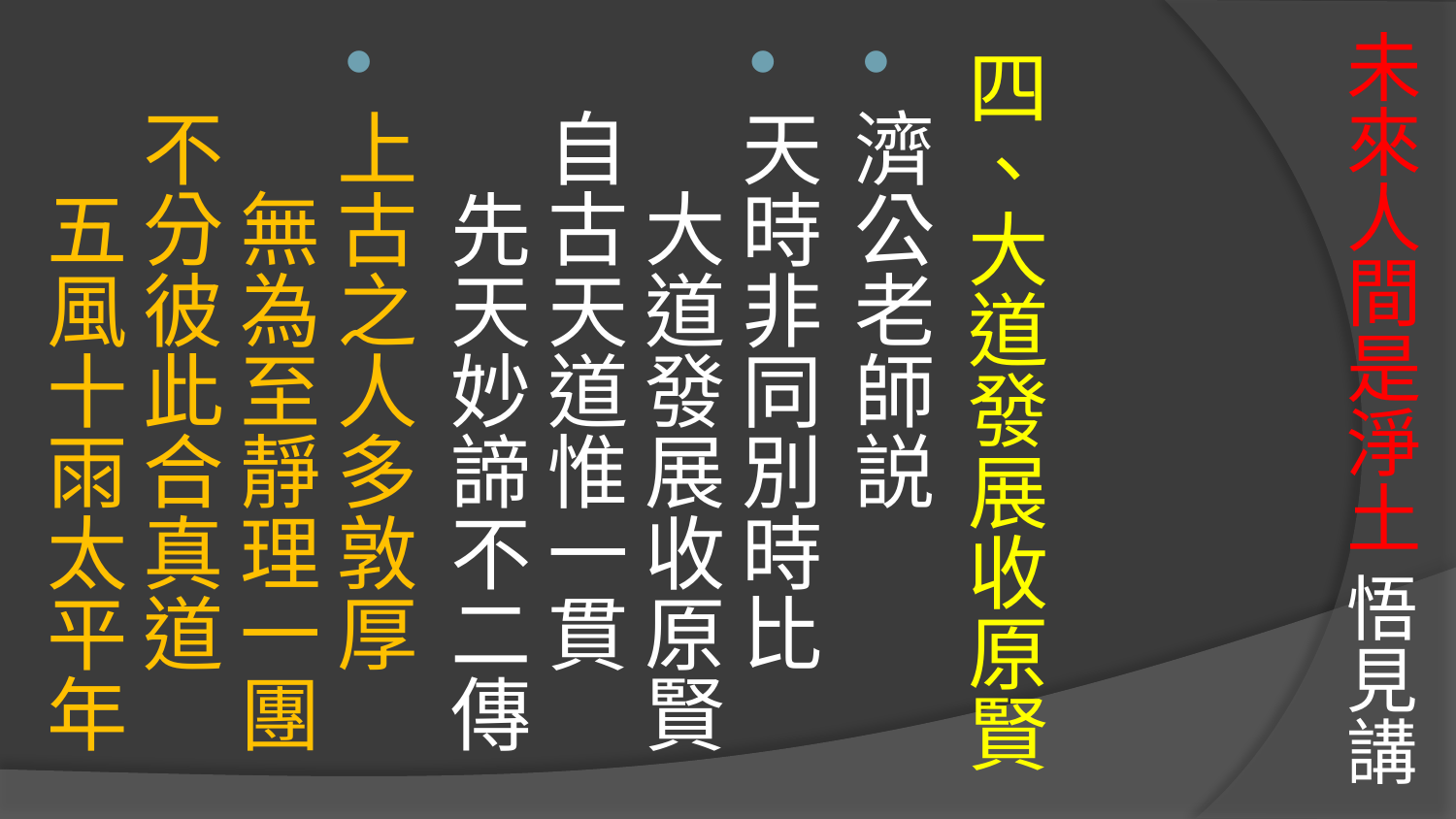

# 未來人間是淨土 悟見講
四、大道發展收原賢
濟公老師説
天時非同別時比　　大道發展收原賢
自古天道惟一貫　　先天妙諦不二傳
上古之人多敦厚　　無為至靜理一團
不分彼此合真道　　五風十雨太平年